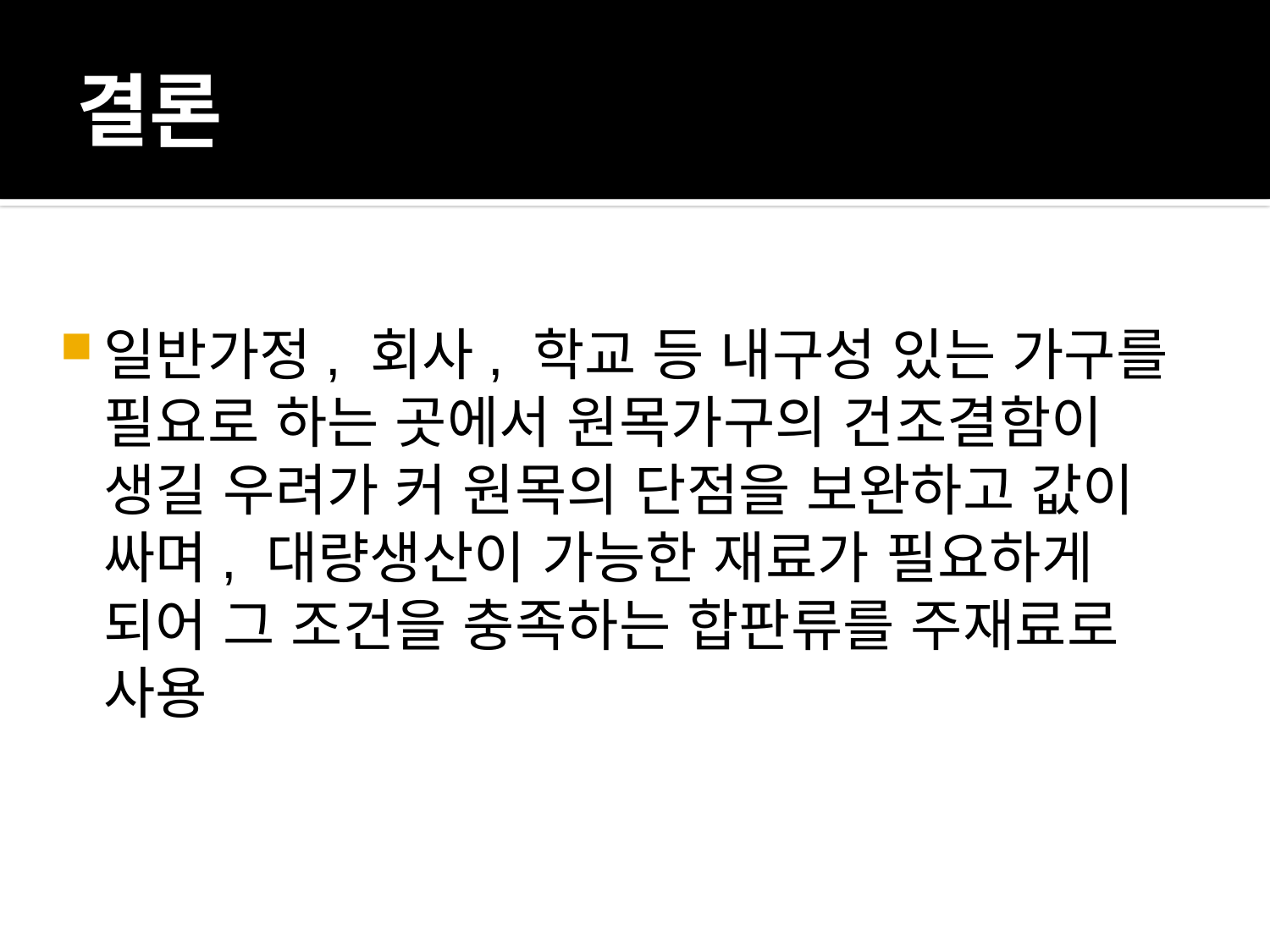

# 결론
일반가정, 회사, 학교 등 내구성 있는 가구를 필요로 하는 곳에서 원목가구의 건조결함이 생길 우려가 커 원목의 단점을 보완하고 값이 싸며, 대량생산이 가능한 재료가 필요하게 되어 그 조건을 충족하는 합판류를 주재료로 사용